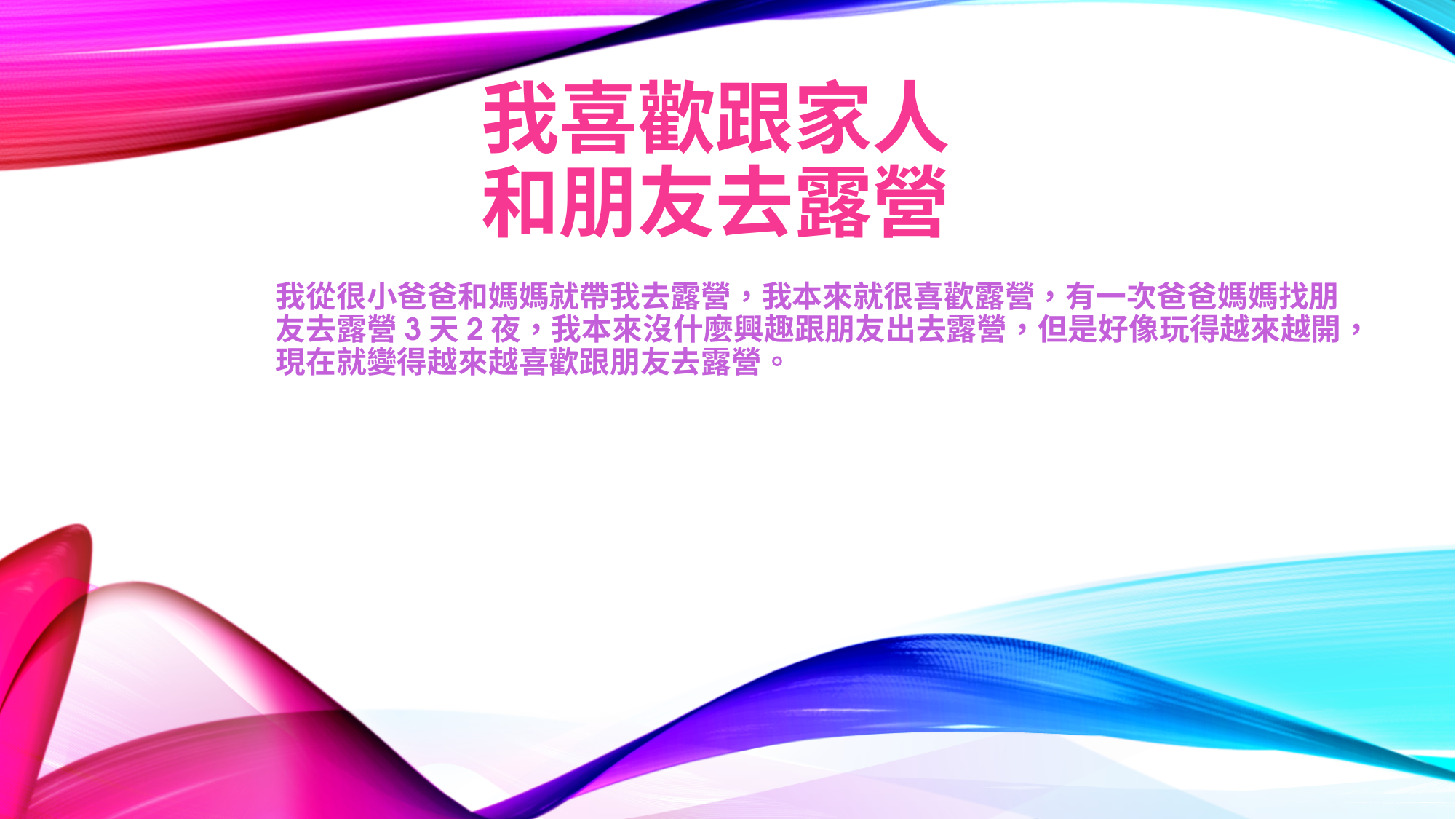

# 我喜歡跟家人和朋友去露營
我從很小爸爸和媽媽就帶我去露營，我本來就很喜歡露營，有一次爸爸媽媽找朋友去露營3天2夜，我本來沒什麼興趣跟朋友出去露營，但是好像玩得越來越開，現在就變得越來越喜歡跟朋友去露營。